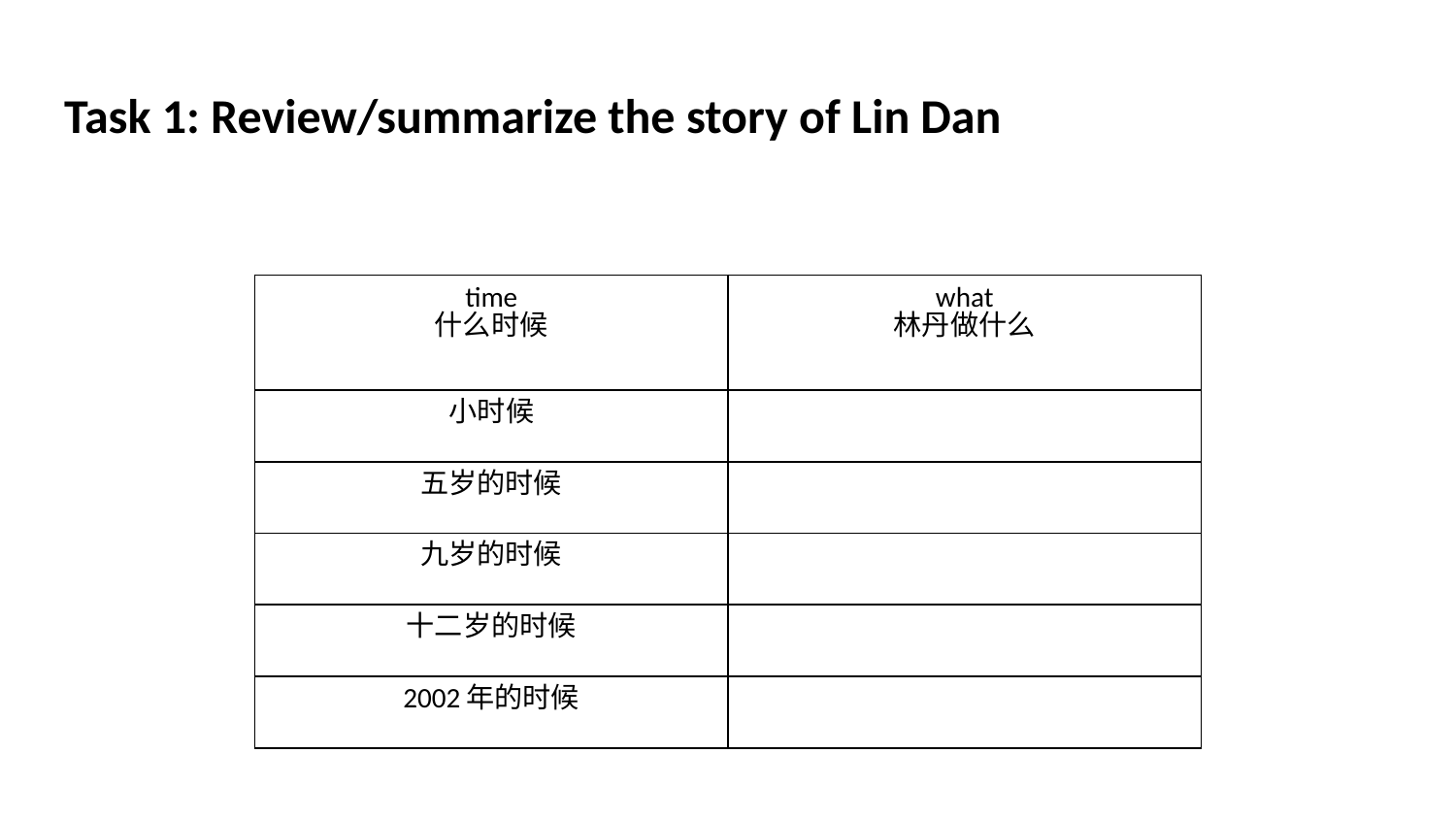

# Task 1: Review/summarize the story of Lin Dan

| time 什么时候 | what 林丹做什么 |
| --- | --- |
| 小时候 |  |
| 五岁的时候 |  |
| 九岁的时候 |  |
| 十二岁的时候 |  |
| 2002年的时候 |  |